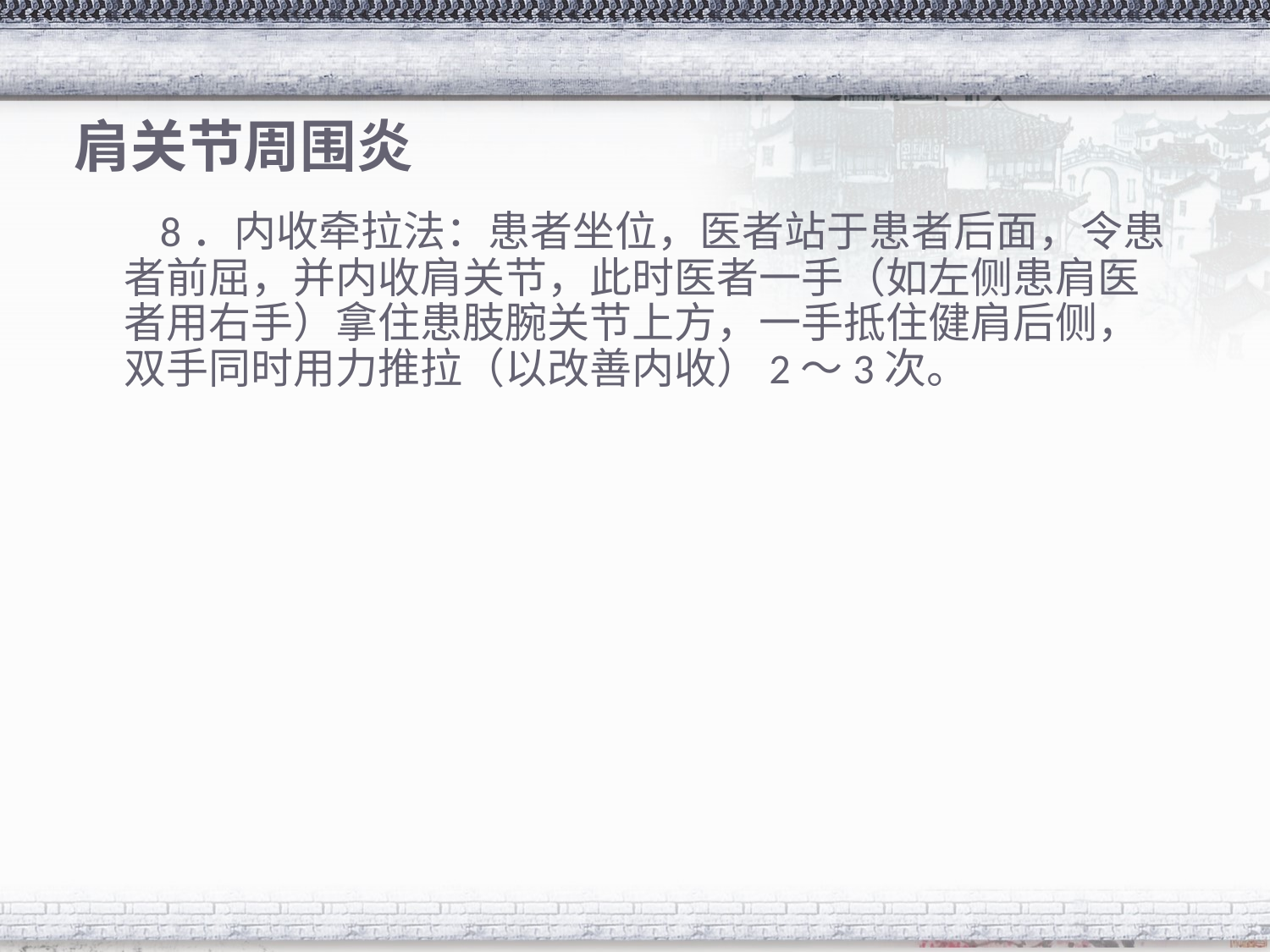

# 肩关节周围炎
         8．内收牵拉法：患者坐位，医者站于患者后面，令患者前屈，并内收肩关节，此时医者一手（如左侧患肩医者用右手）拿住患肢腕关节上方，一手抵住健肩后侧，双手同时用力推拉（以改善内收）2～3次。